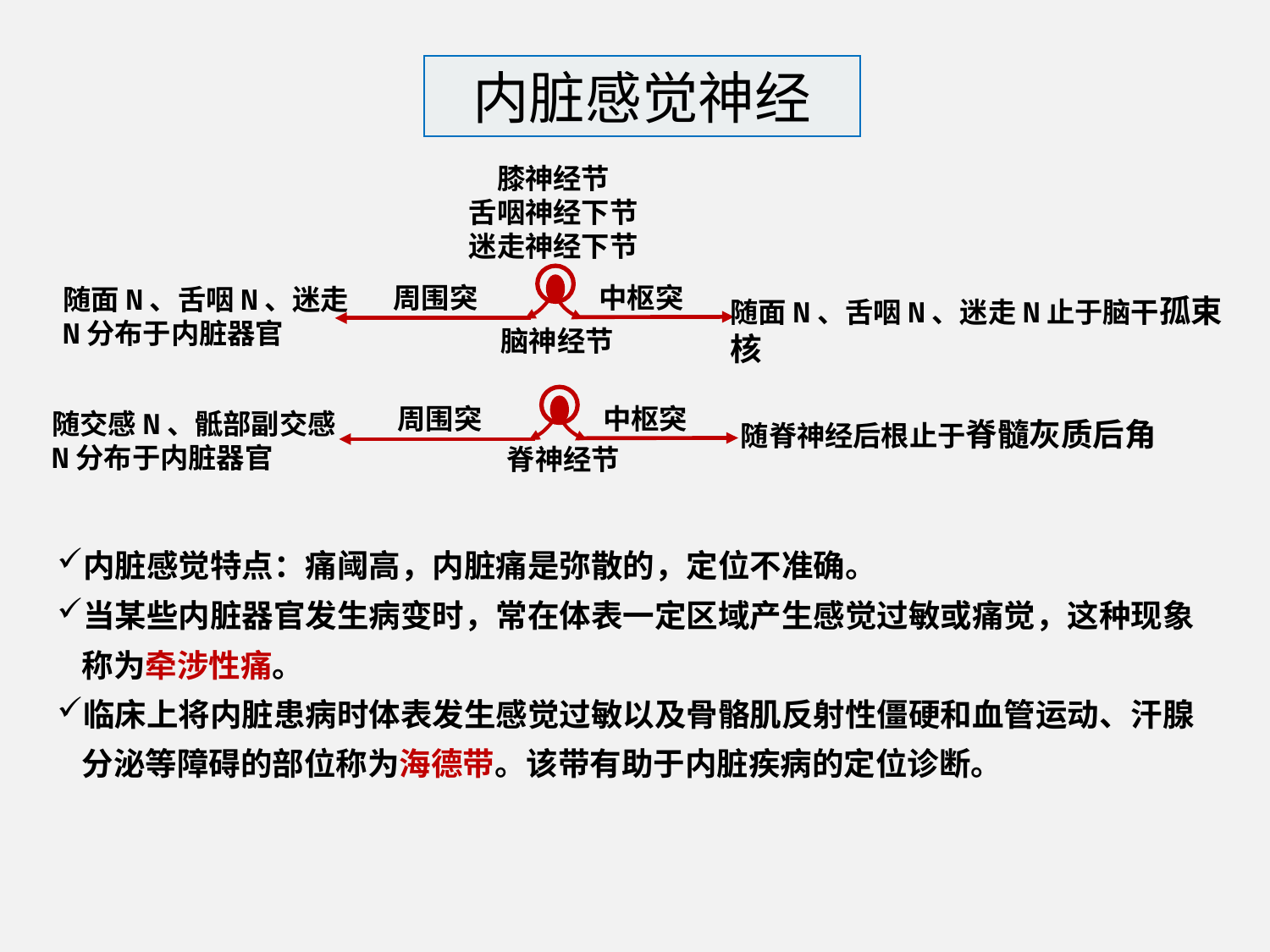

内脏感觉神经
膝神经节
舌咽神经下节
迷走神经下节

周围突
中枢突
随面N、舌咽N、迷走N分布于内脏器官
随面N、舌咽N、迷走N止于脑干孤束核
脑神经节

周围突
中枢突
随交感N、骶部副交感N分布于内脏器官
随脊神经后根止于脊髓灰质后角
脊神经节
内脏感觉特点：痛阈高，内脏痛是弥散的，定位不准确。
当某些内脏器官发生病变时，常在体表一定区域产生感觉过敏或痛觉，这种现象称为牵涉性痛。
临床上将内脏患病时体表发生感觉过敏以及骨骼肌反射性僵硬和血管运动、汗腺分泌等障碍的部位称为海德带。该带有助于内脏疾病的定位诊断。